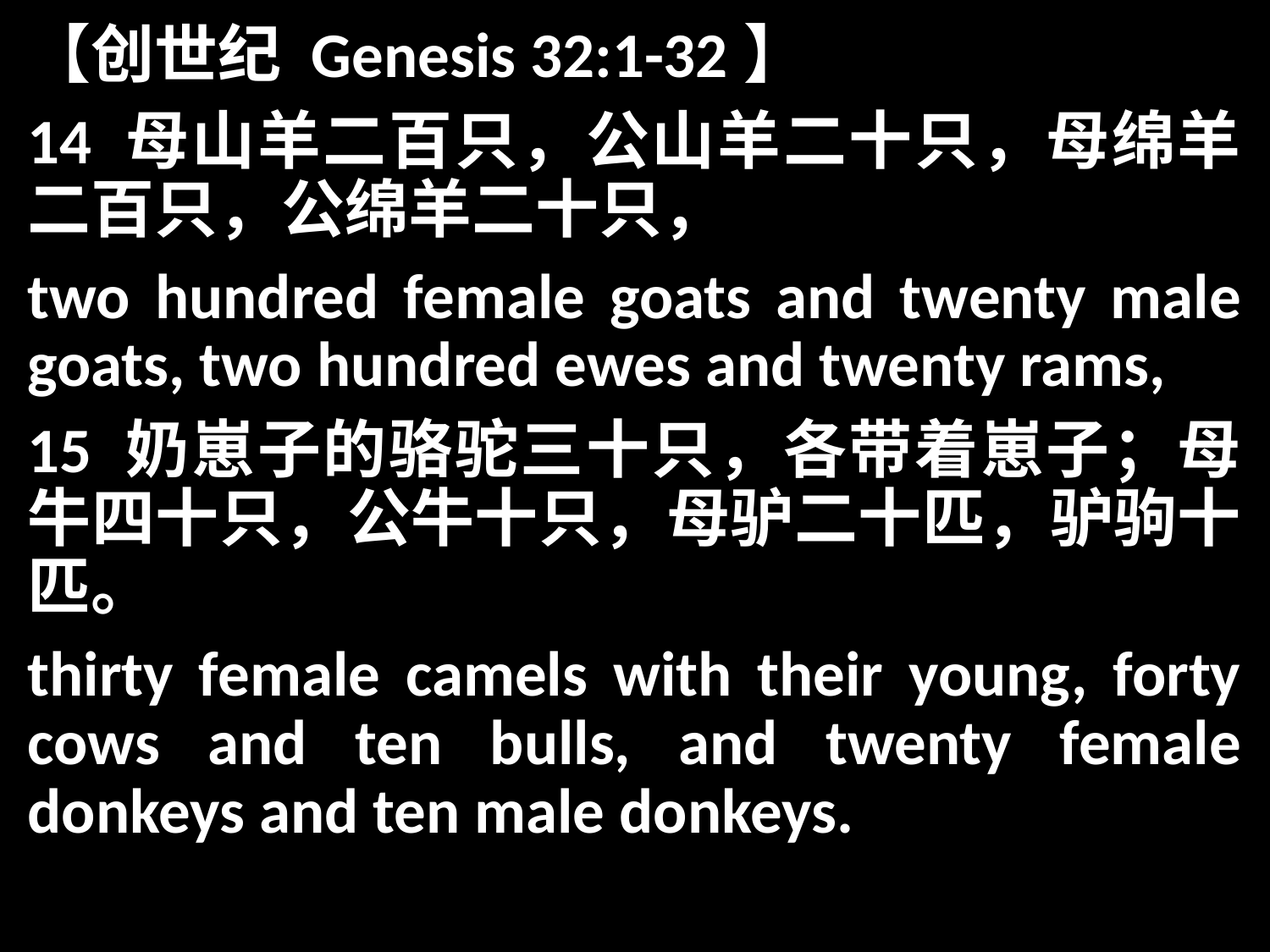

【创世纪 Genesis 32:1-32】
14 母山羊二百只，公山羊二十只，母绵羊二百只，公绵羊二十只，
two hundred female goats and twenty male goats, two hundred ewes and twenty rams,
15 奶崽子的骆驼三十只，各带着崽子；母牛四十只，公牛十只，母驴二十匹，驴驹十匹。
thirty female camels with their young, forty cows and ten bulls, and twenty female donkeys and ten male donkeys.